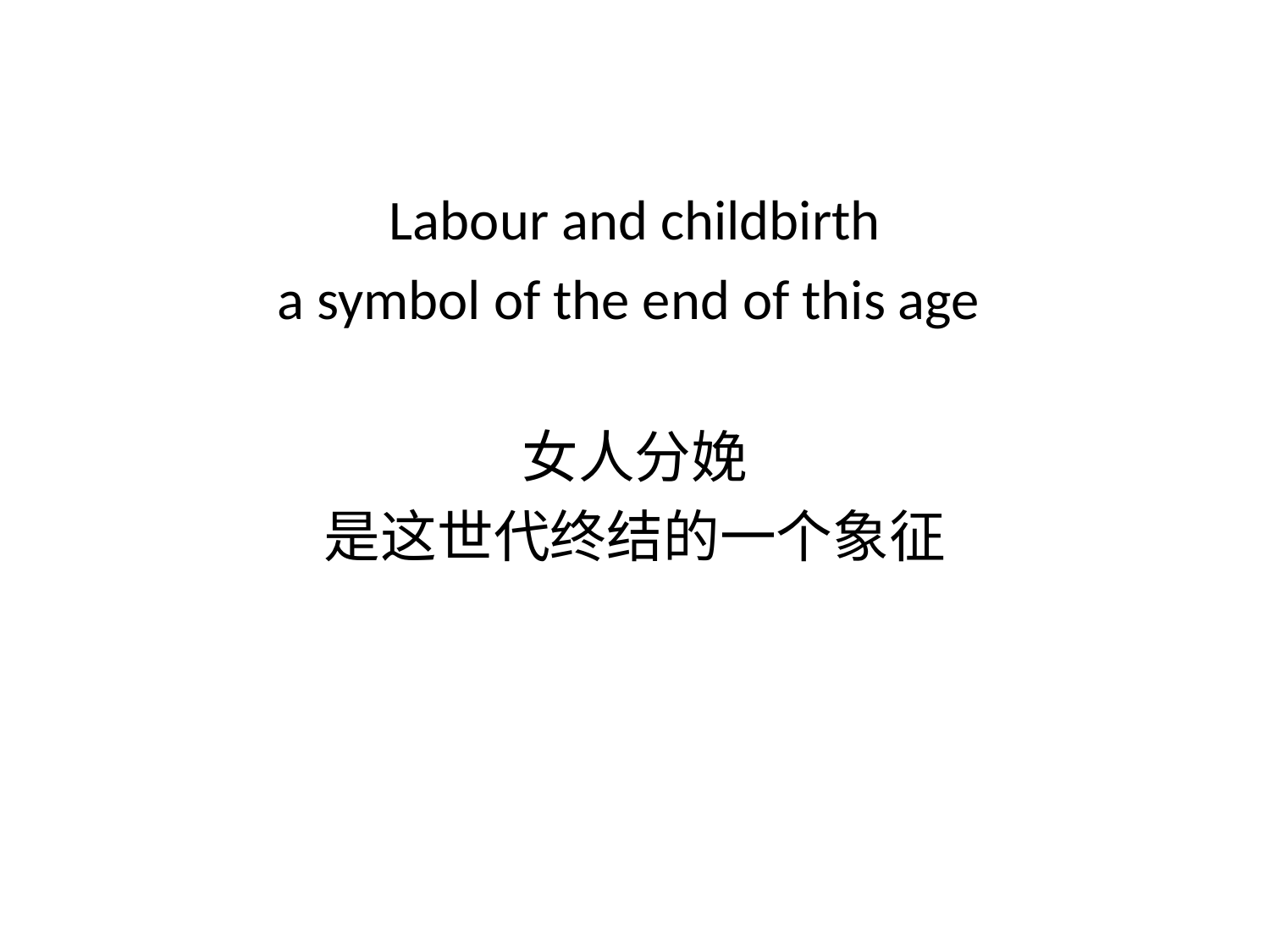

# Labour and childbirth a symbol of the end of this age 女人分娩 是这世代终结的一个象征